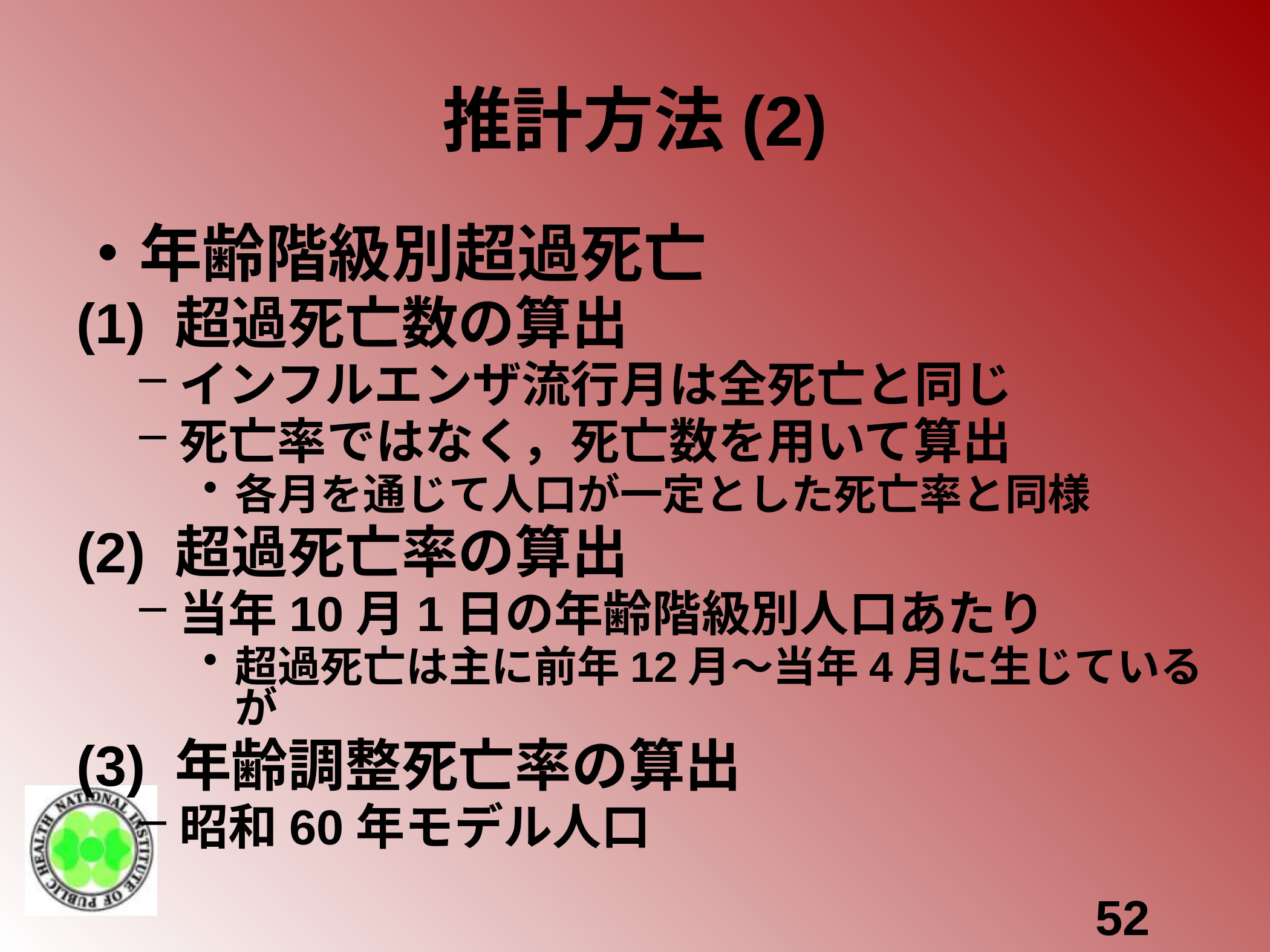

# 推計方法(2)
・年齢階級別超過死亡
(1) 超過死亡数の算出
インフルエンザ流行月は全死亡と同じ
死亡率ではなく，死亡数を用いて算出
各月を通じて人口が一定とした死亡率と同様
(2) 超過死亡率の算出
当年10月1日の年齢階級別人口あたり
超過死亡は主に前年12月～当年4月に生じているが
(3) 年齢調整死亡率の算出
昭和60年モデル人口